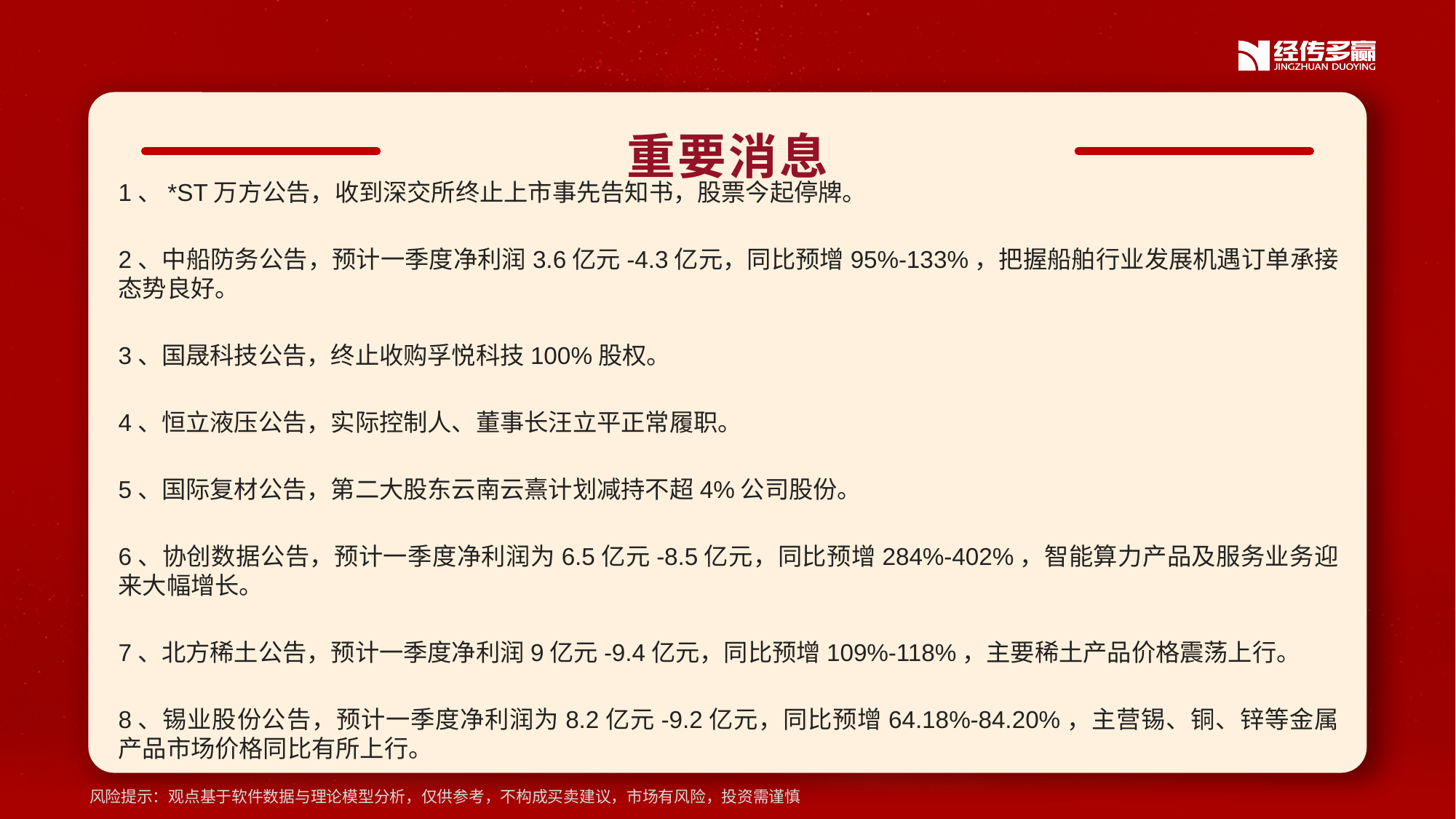

重要消息
1、*ST万方公告，收到深交所终止上市事先告知书，股票今起停牌。
2、中船防务公告，预计一季度净利润3.6亿元-4.3亿元，同比预增95%-133%，把握船舶行业发展机遇订单承接态势良好。
3、国晟科技公告，终止收购孚悦科技100%股权。
4、恒立液压公告，实际控制人、董事长汪立平正常履职。
5、国际复材公告，第二大股东云南云熹计划减持不超4%公司股份。
6、协创数据公告，预计一季度净利润为6.5亿元-8.5亿元，同比预增284%-402%，智能算力产品及服务业务迎来大幅增长。
7、北方稀土公告，预计一季度净利润9亿元-9.4亿元，同比预增109%-118%，主要稀土产品价格震荡上行。
8、锡业股份公告，预计一季度净利润为8.2亿元-9.2亿元，同比预增64.18%-84.20%，主营锡、铜、锌等金属产品市场价格同比有所上行。